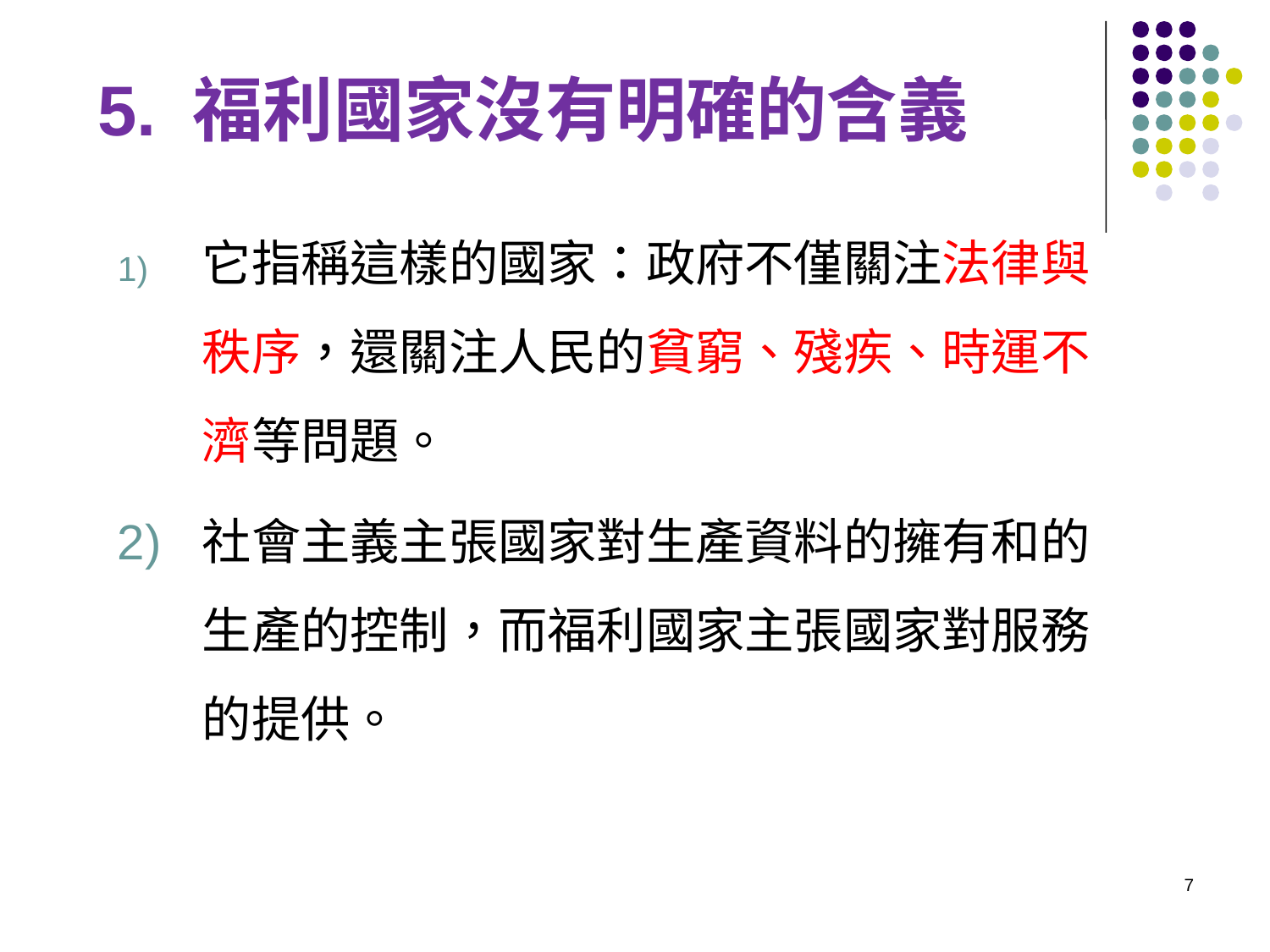

5. 福利國家沒有明確的含義
它指稱這樣的國家：政府不僅關注法律與秩序，還關注人民的貧窮、殘疾、時運不濟等問題。
社會主義主張國家對生產資料的擁有和的生產的控制，而福利國家主張國家對服務的提供。
7